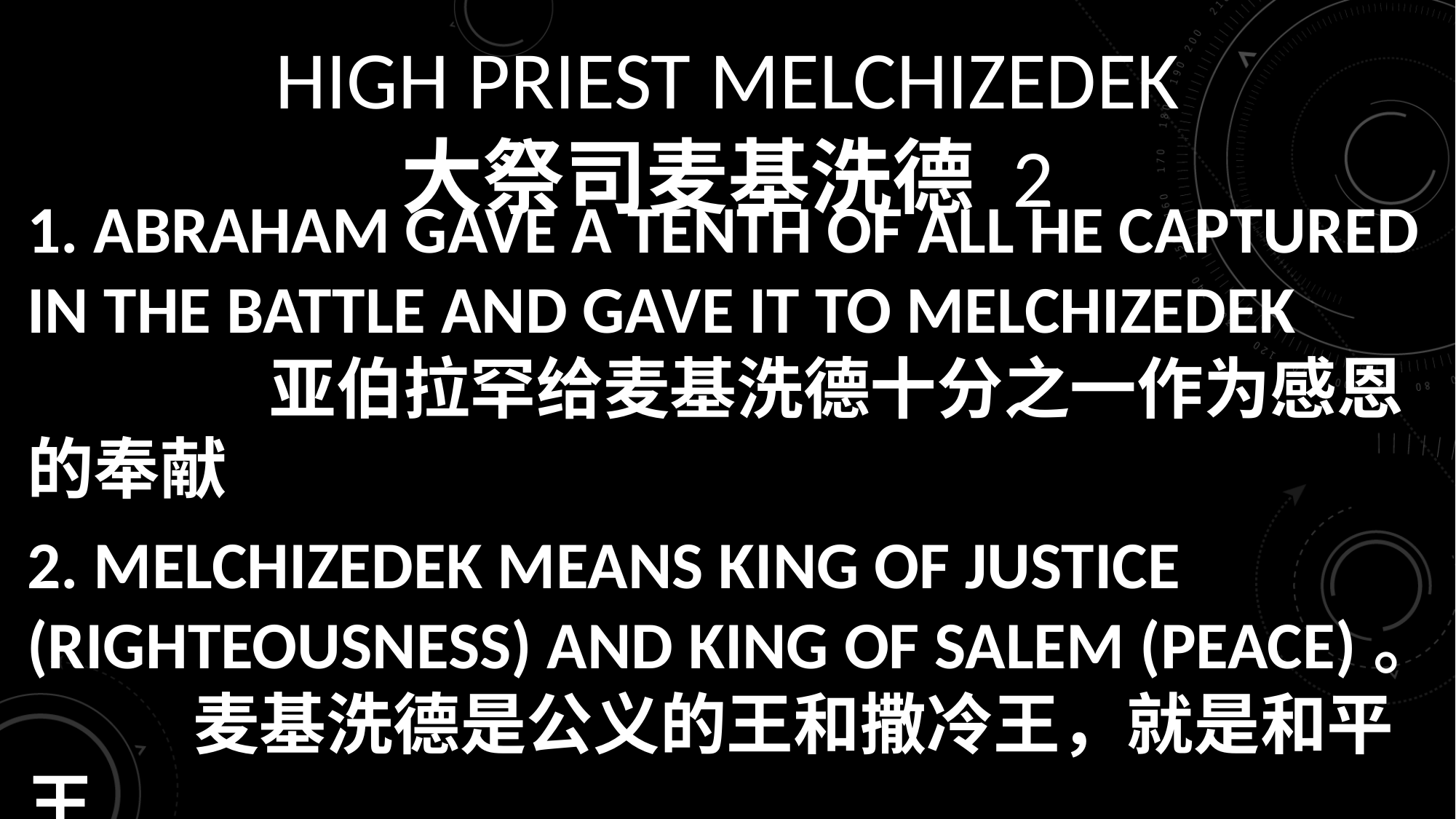

# HIGH PRIEST MELCHIZEDEK 大祭司麦基洗德 2
1. ABRAHAM GAVE A TENTH OF ALL HE CAPTURED IN THE BATTLE AND GAVE IT TO MELCHIZEDEK                          亚伯拉罕给麦基洗德十分之一作为感恩的奉献
2. MELCHIZEDEK MEANS KING OF JUSTICE (RIGHTEOUSNESS) AND KING OF SALEM (PEACE)。             麦基洗德是公义的王和撒冷王，就是和平王